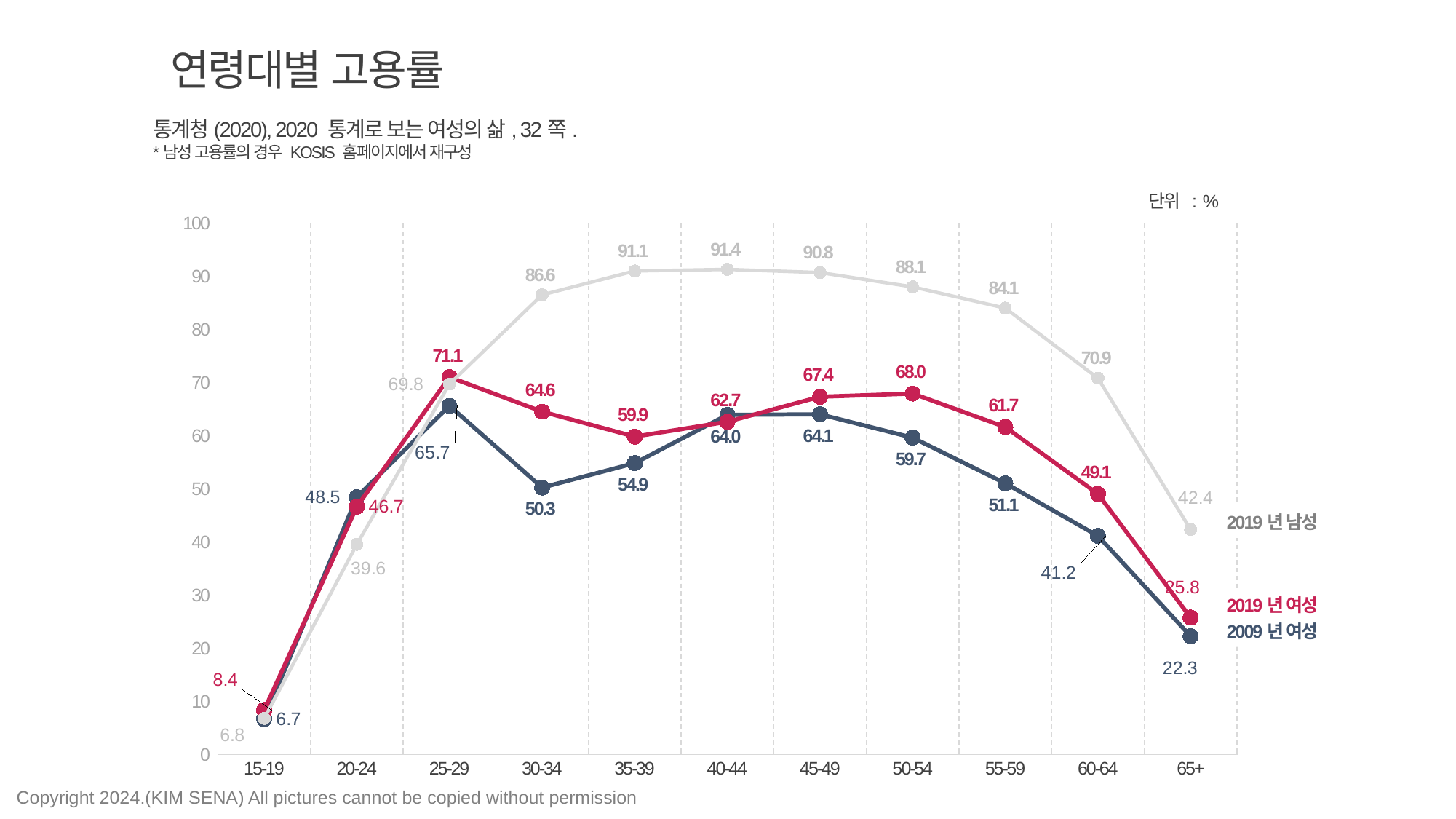

연령대별 고용률
통계청(2020), 2020 통계로 보는 여성의 삶, 32쪽.
*남성 고용률의 경우 KOSIS 홈페이지에서 재구성
2009년 여성

2019년 여성

2019년 남성

단위  :  %
단위  :  %

### Chart

| Category | 2009 | 2019 | 2019 남성 |
|---|---|---|---|
2019년 남성
2019년 여성
2009년 여성